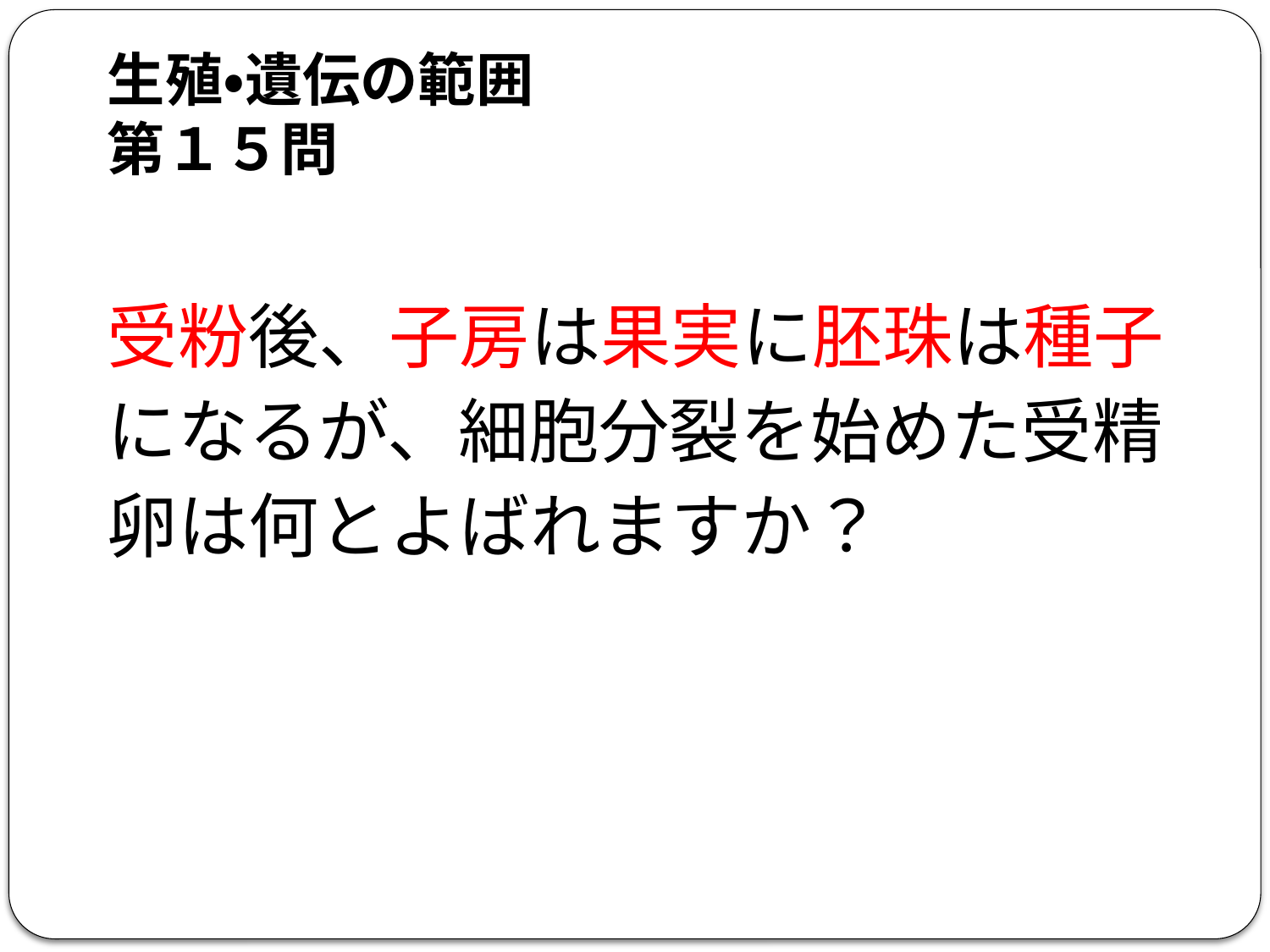

# 生殖・遺伝の範囲 第１５問
受粉後、子房は果実に胚珠は
　　　　　　　　　　　　　種子
になるが、細胞分裂を始めた受精
卵は何とよばれますか？